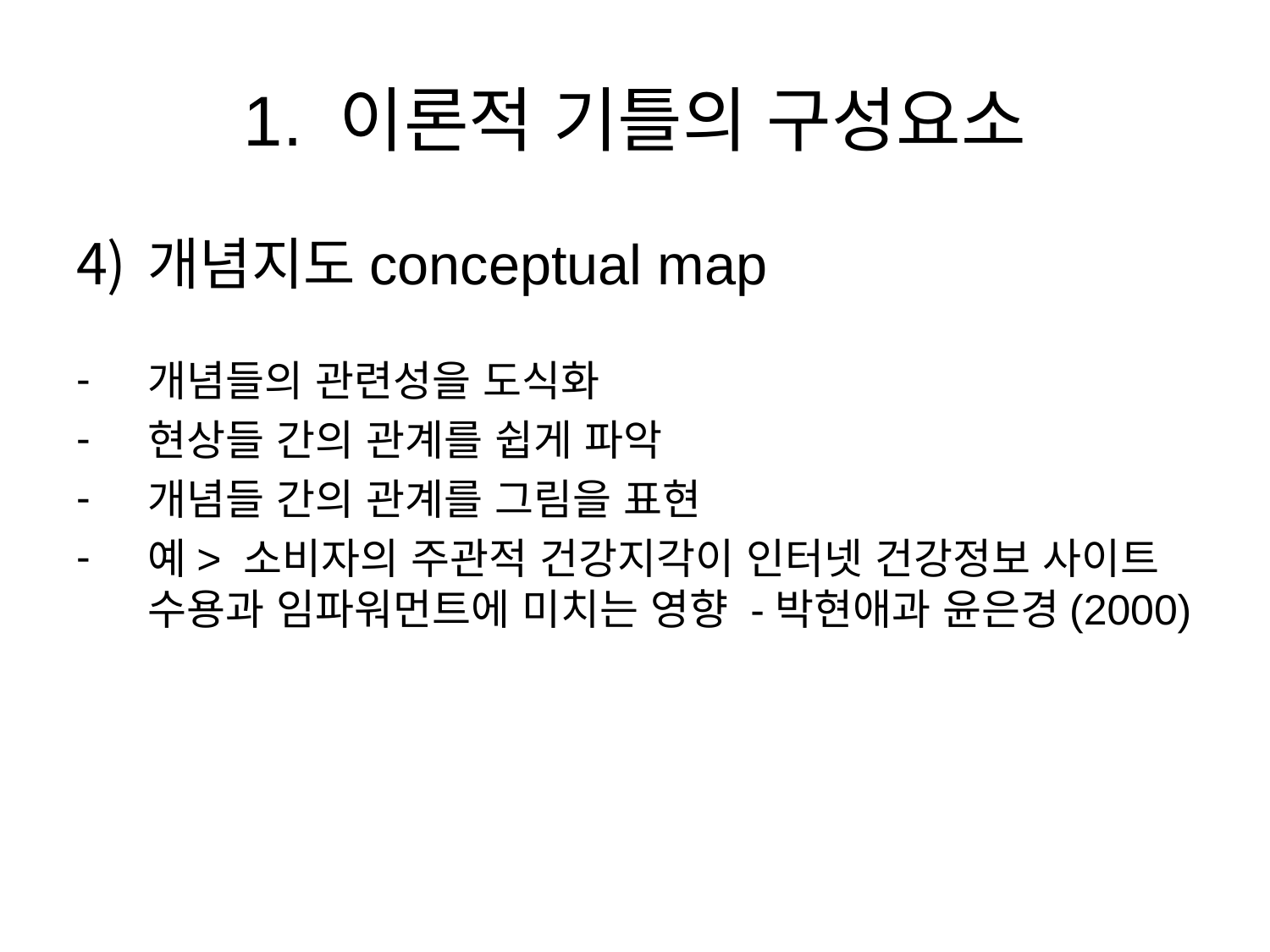

# 1. 이론적 기틀의 구성요소
개념지도conceptual map

개념들의 관련성을 도식화
현상들 간의 관계를 쉽게 파악
개념들 간의 관계를 그림을 표현
예> 소비자의 주관적 건강지각이 인터넷 건강정보 사이트 수용과 임파워먼트에 미치는 영향 -박현애과 윤은경(2000)